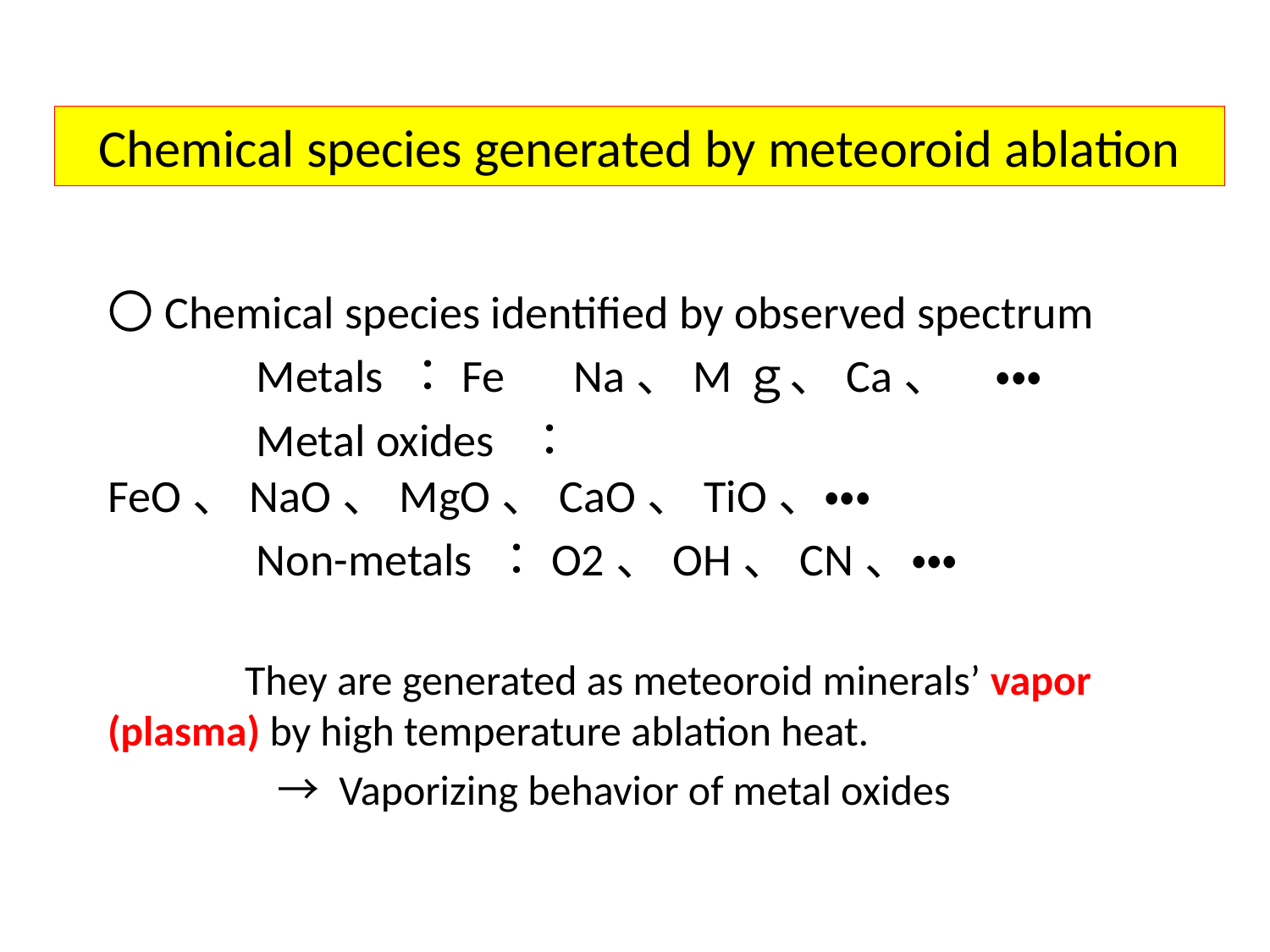

# Chemical species generated by meteoroid ablation
〇Chemical species identified by observed spectrum
　　　Metals ：Fe　Na、Mｇ、Ca、　・・・
　　　Metal oxides  ：FeO、NaO、MgO、CaO、TiO、・・・
　　　Non-metals ：O2、OH、CN、・・・

　　　They are generated as meteoroid minerals’ vapor (plasma) by high temperature ablation heat.
　　　　→ Vaporizing behavior of metal oxides